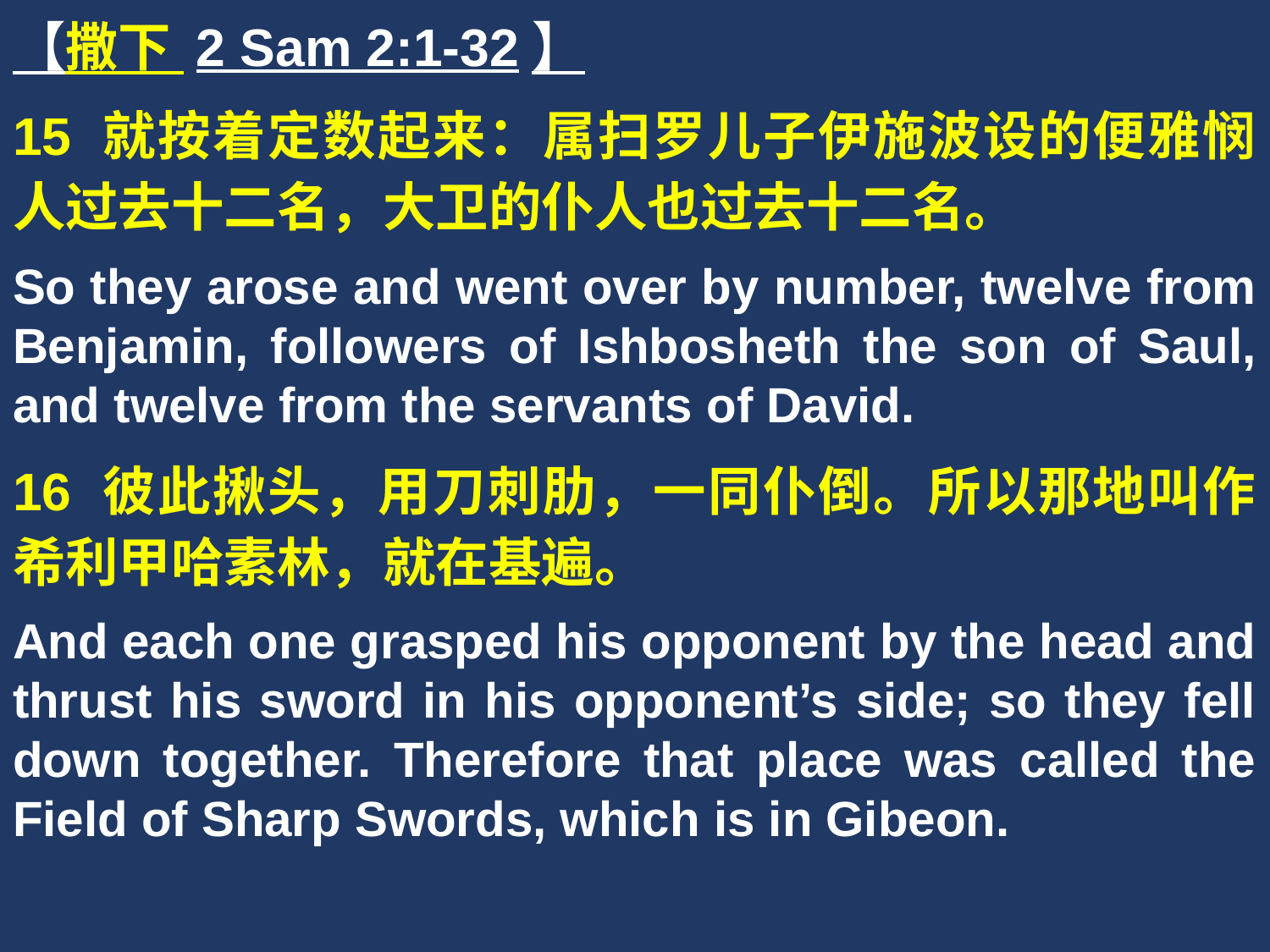

【撒下 2 Sam 2:1-32】
15 就按着定数起来：属扫罗儿子伊施波设的便雅悯人过去十二名，大卫的仆人也过去十二名。
So they arose and went over by number, twelve from Benjamin, followers of Ishbosheth the son of Saul, and twelve from the servants of David.
16 彼此揪头，用刀刺肋，一同仆倒。所以那地叫作希利甲哈素林，就在基遍。
And each one grasped his opponent by the head and thrust his sword in his opponent’s side; so they fell down together. Therefore that place was called the Field of Sharp Swords, which is in Gibeon.